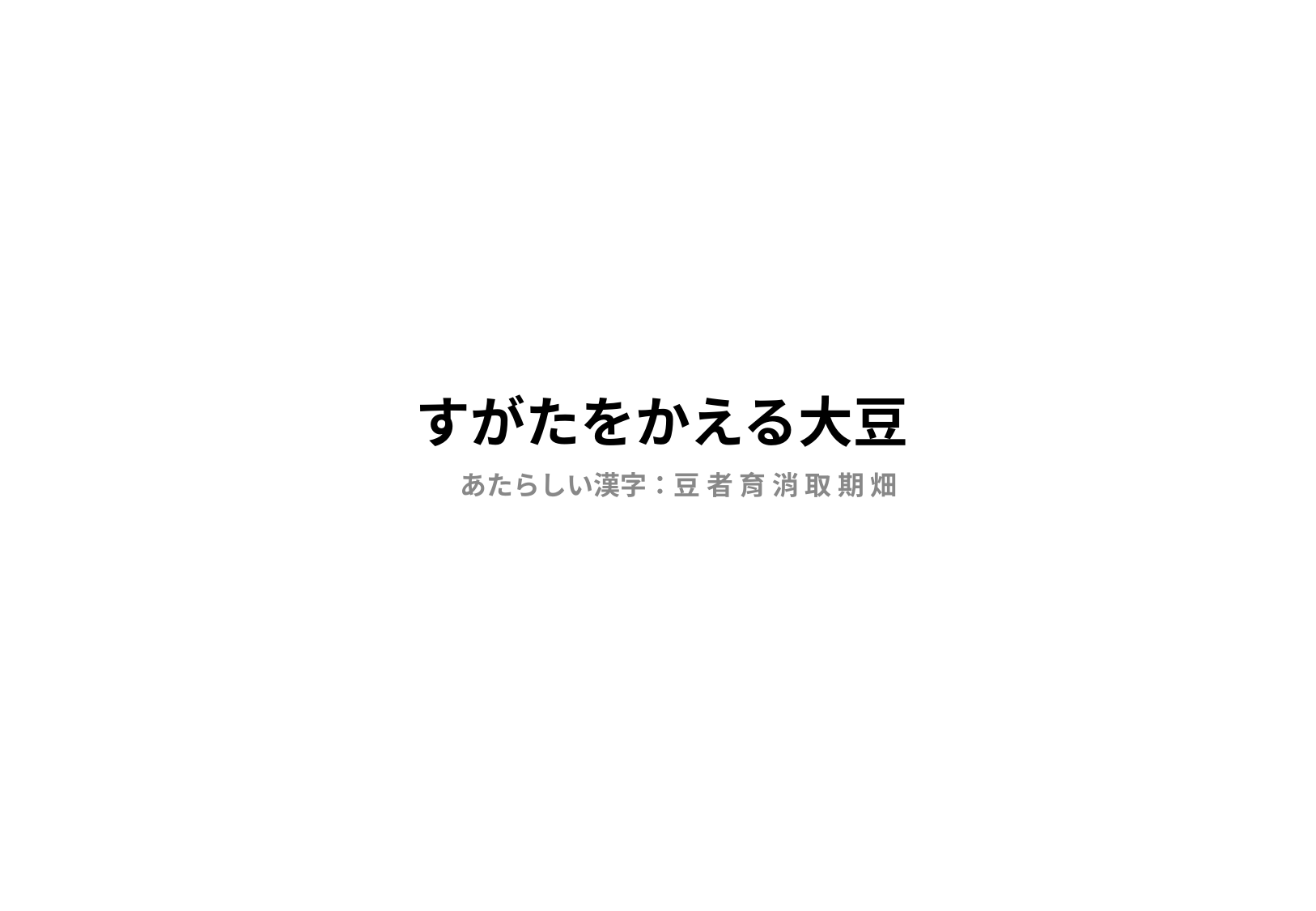

# すがたをかえる大豆
あたらしい漢字：豆 者 育 消 取 期 畑